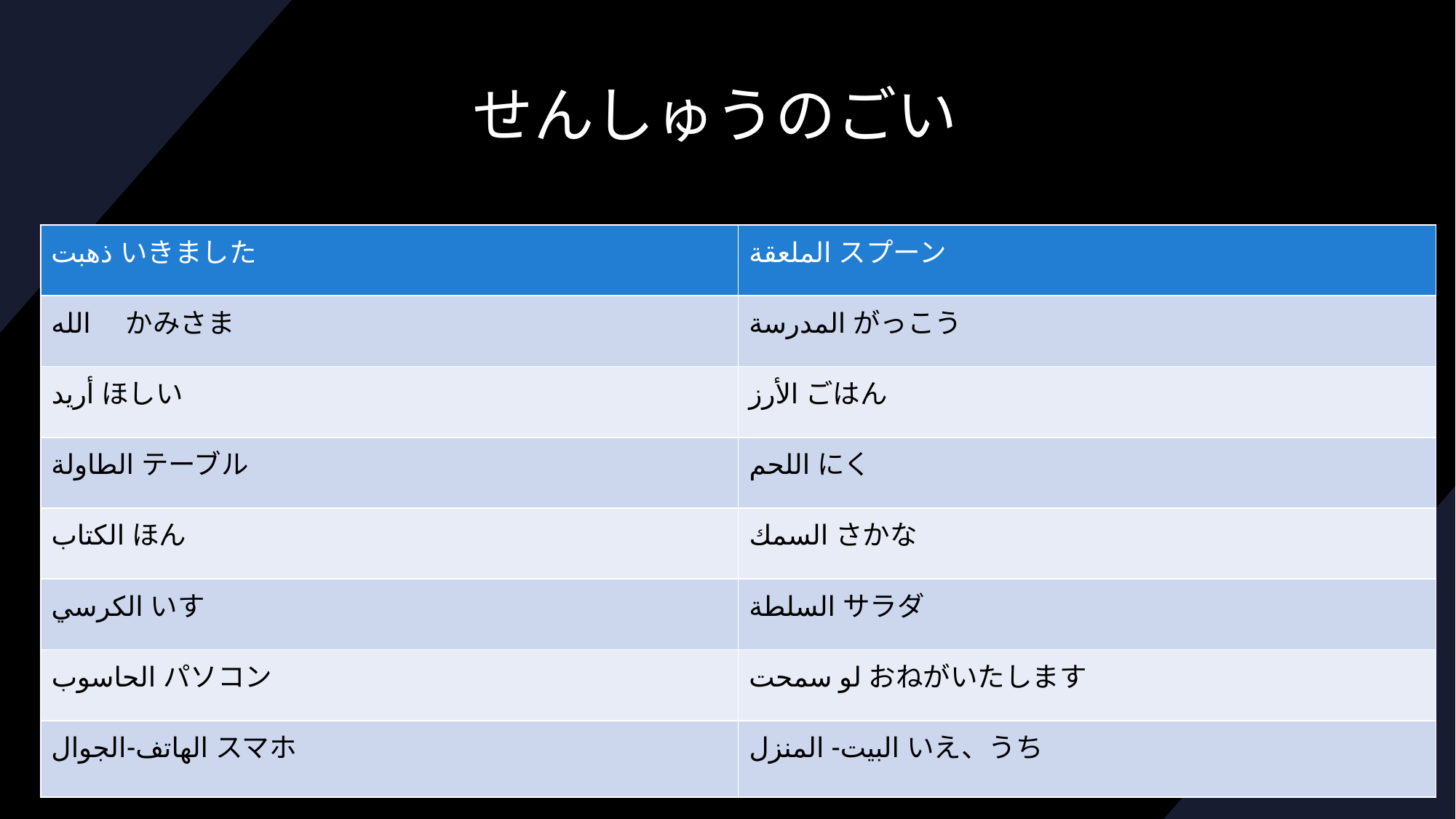

# せんしゅうのごい
| ذهبتいきました | الملعقةスプーン |
| --- | --- |
| الله　かみさま | المدرسةがっこう |
| أريدほしい | الأرزごはん |
| الطاولةテーブル | اللحمにく |
| الكتابほん | السمكさかな |
| الكرسيいす | السلطةサラダ |
| الحاسوبパソコン | لو سمحتおねがいたします |
| الهاتف-الجوالスマホ | البيت- المنزلいえ、うち |